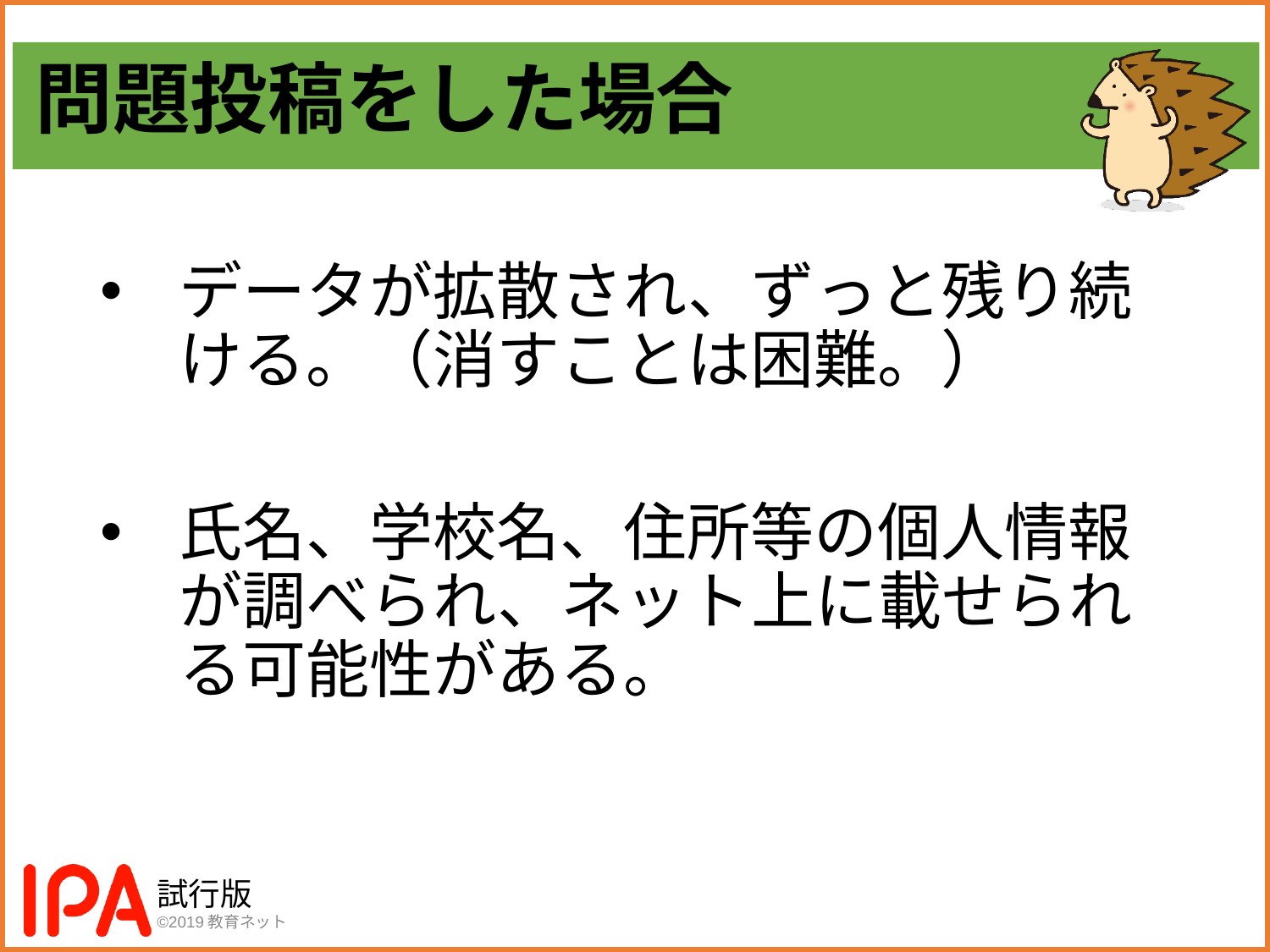

# 問題投稿をした場合
データが拡散され、ずっと残り続ける。（消すことは困難。）

氏名、学校名、住所等の個人情報が調べられ、ネット上に載せられる可能性がある。